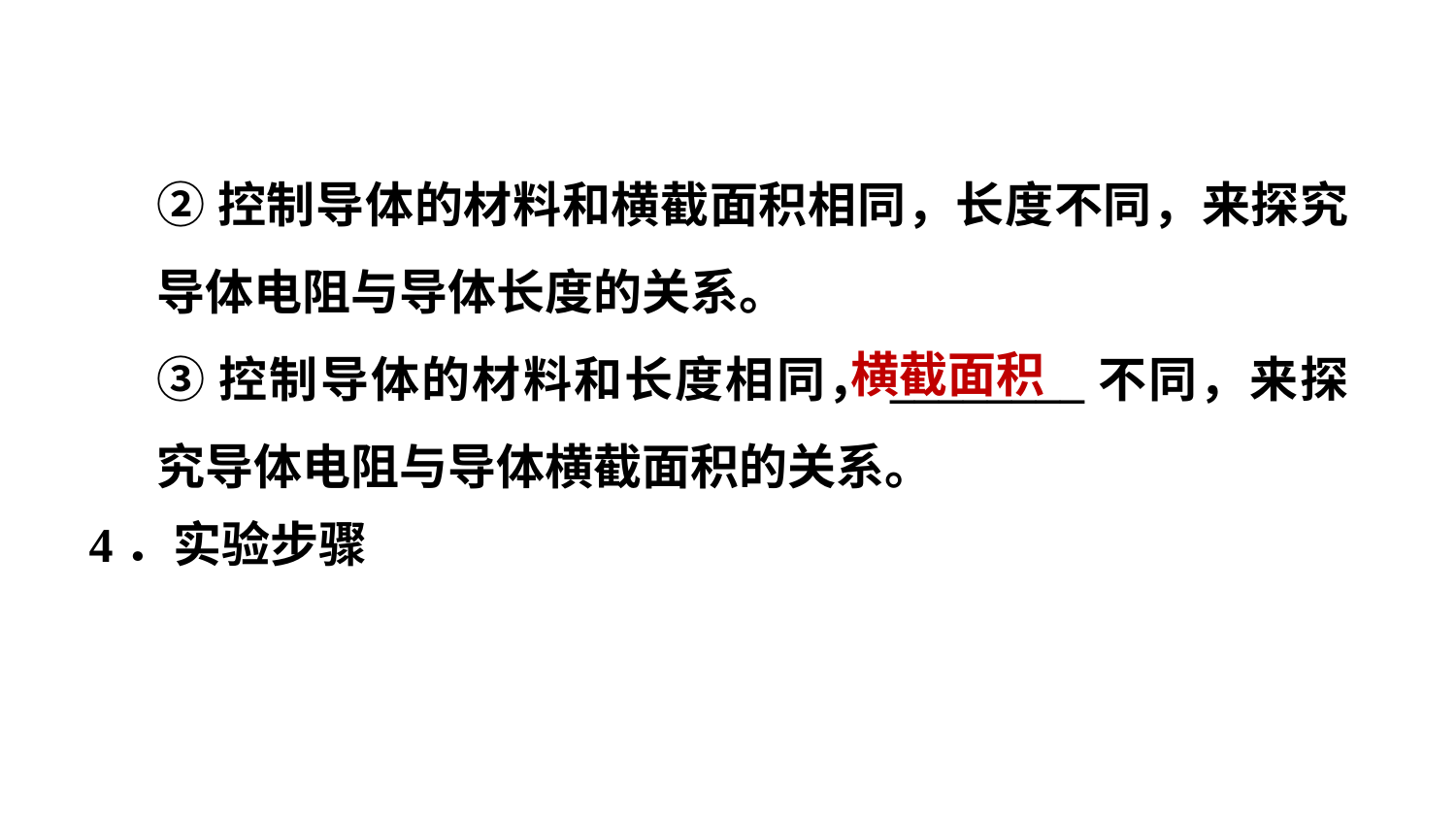

②控制导体的材料和横截面积相同，长度不同，来探究导体电阻与导体长度的关系。
③控制导体的材料和长度相同，________不同，来探究导体电阻与导体横截面积的关系。
横截面积
4．实验步骤